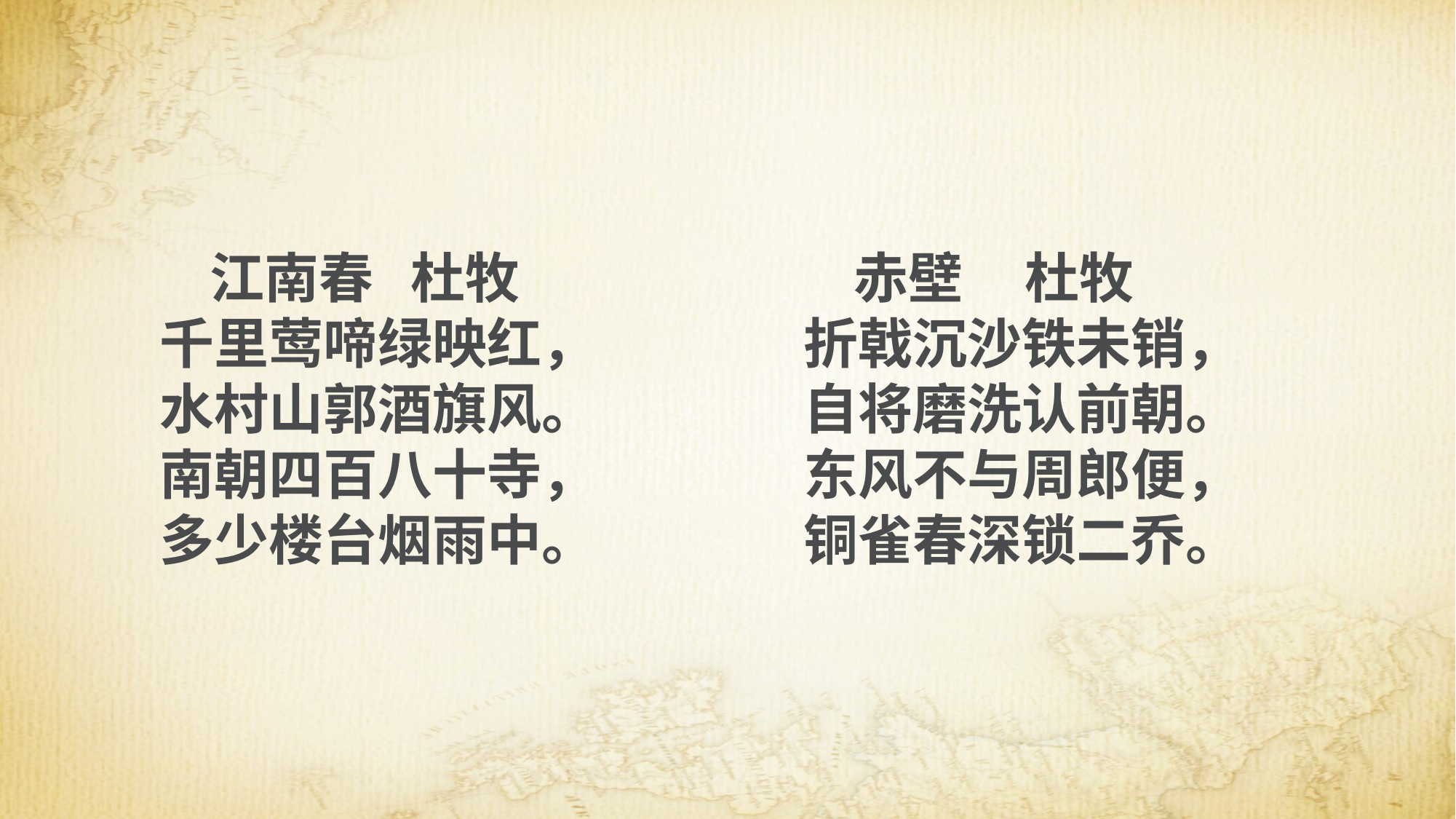

江南春   杜牧
千里莺啼绿映红，
水村山郭酒旗风。
南朝四百八十寺，
多少楼台烟雨中。
   赤壁     杜牧
折戟沉沙铁未销，
自将磨洗认前朝。
东风不与周郎便，
铜雀春深锁二乔。